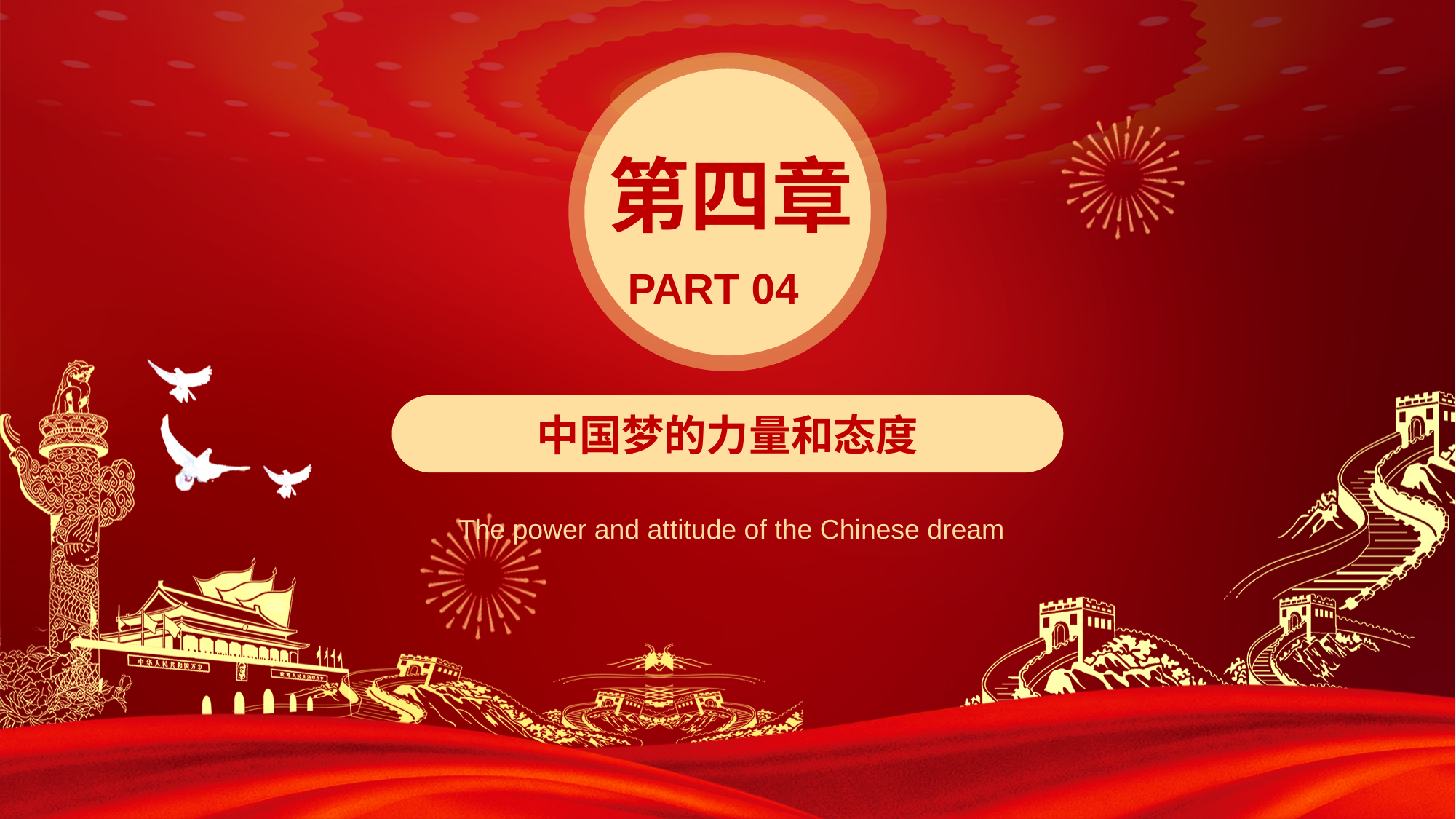

第四章
PART 04

中国梦的力量和态度
 The power and attitude of the Chinese dream